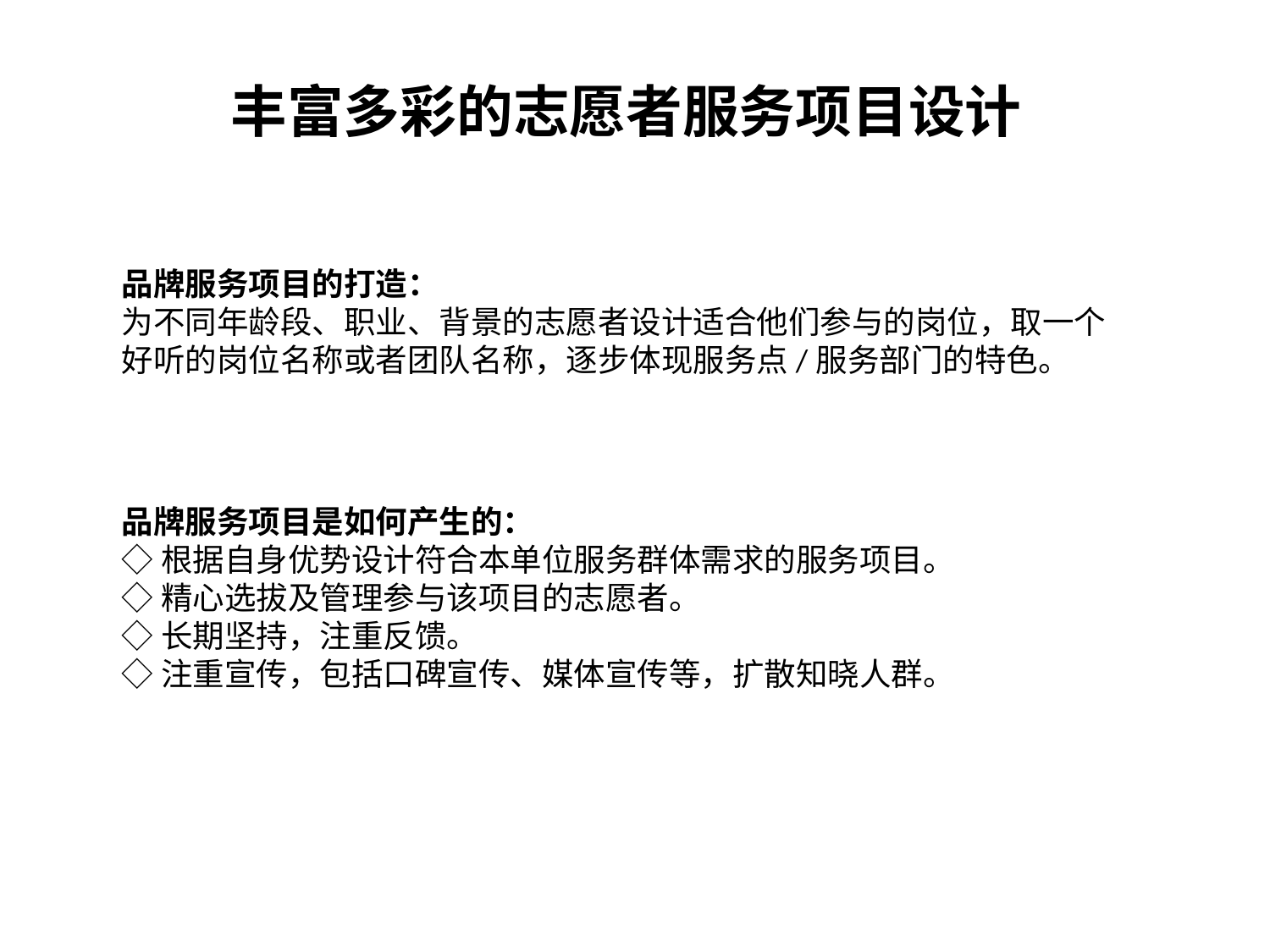

丰富多彩的志愿者服务项目设计
品牌服务项目的打造：
为不同年龄段、职业、背景的志愿者设计适合他们参与的岗位，取一个好听的岗位名称或者团队名称，逐步体现服务点/服务部门的特色。

品牌服务项目是如何产生的：
◇根据自身优势设计符合本单位服务群体需求的服务项目。
◇精心选拔及管理参与该项目的志愿者。
◇长期坚持，注重反馈。
◇注重宣传，包括口碑宣传、媒体宣传等，扩散知晓人群。